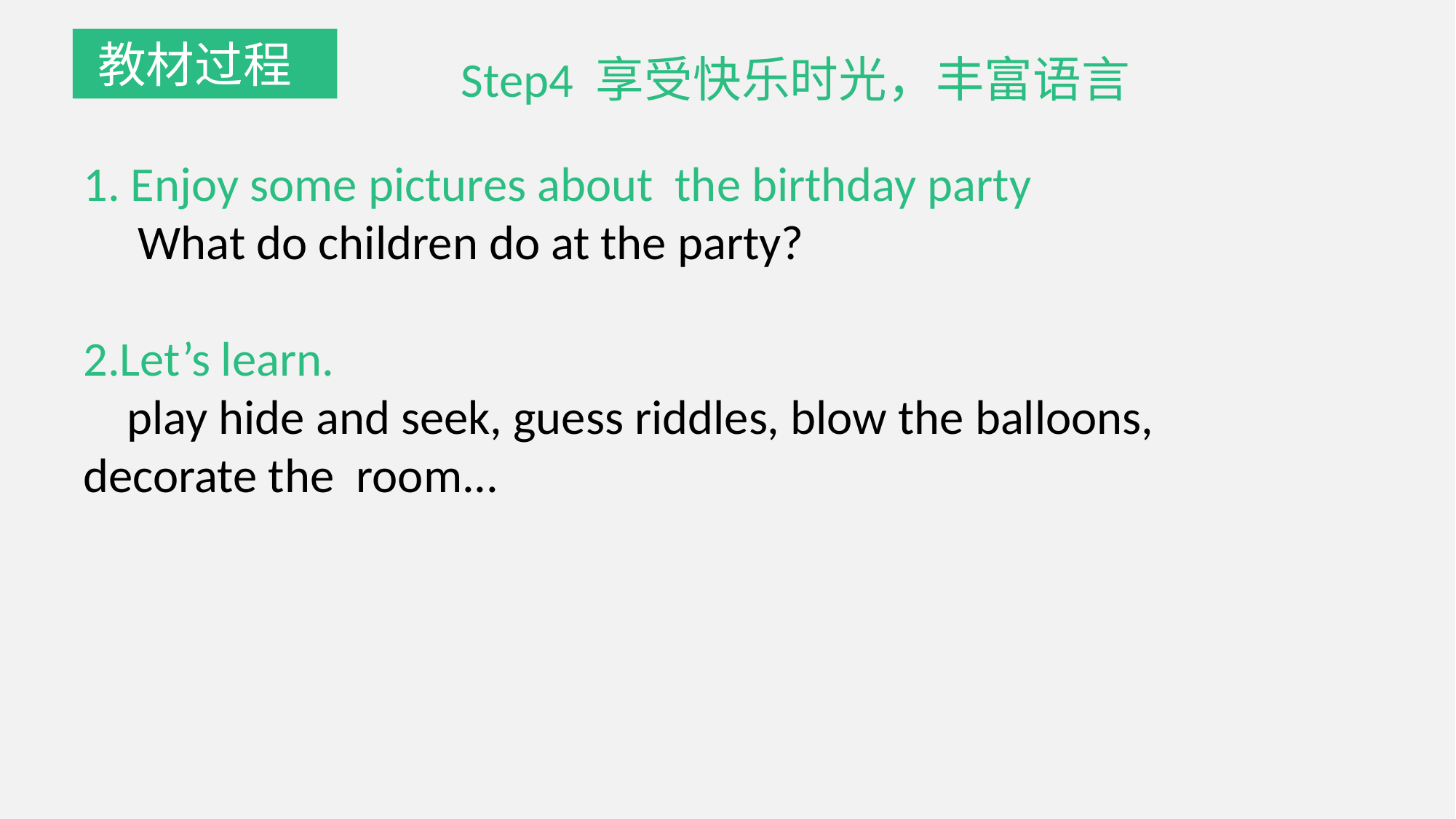

教材过程
Step4 享受快乐时光，丰富语言
1. Enjoy some pictures about  the birthday party
     What do children do at the party?

2.Let’s learn.
    play hide and seek, guess riddles, blow the balloons, decorate the  room...